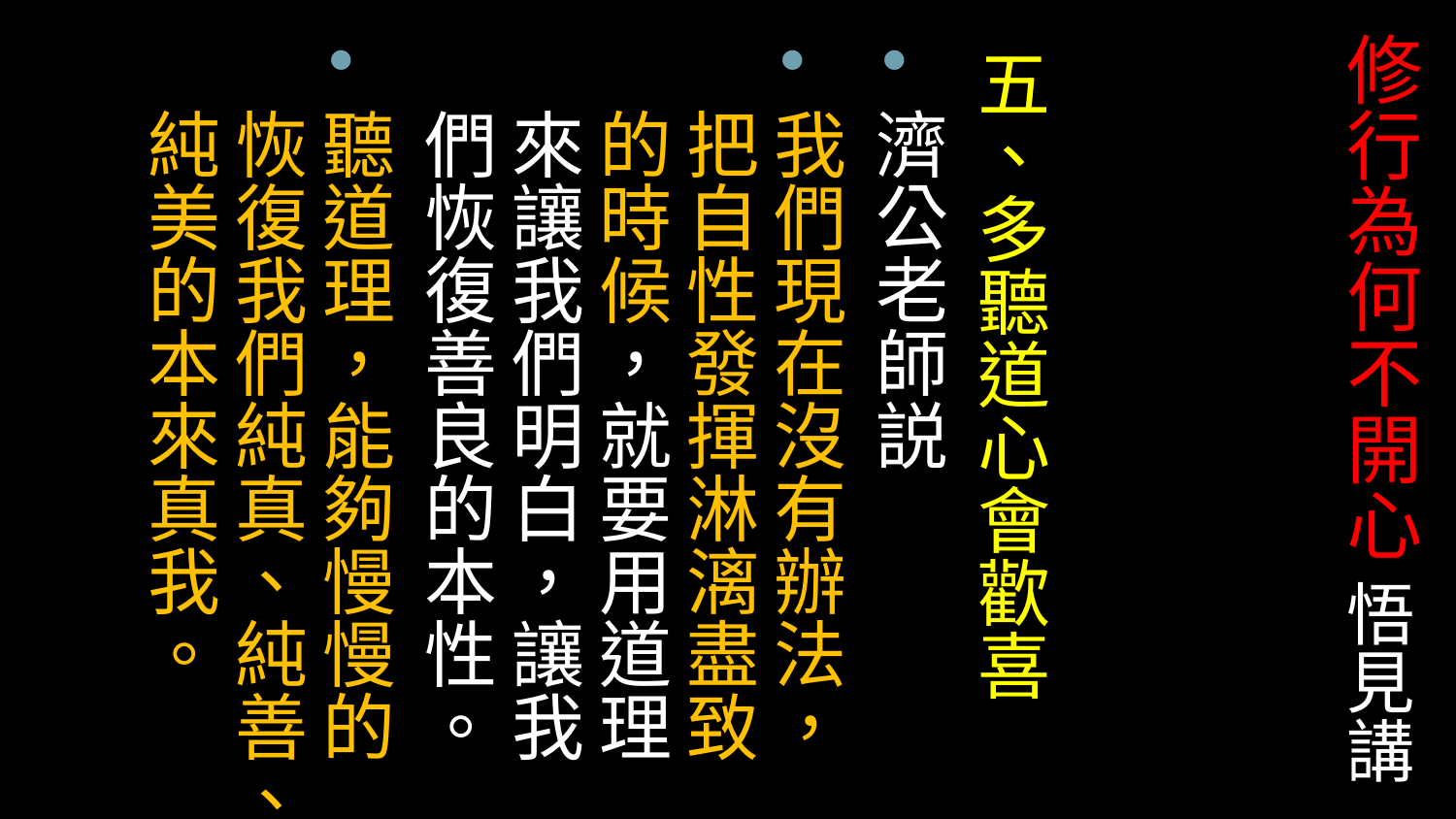

# 修行為何不開心 悟見講
五、多聽道心會歡喜
濟公老師説
我們現在沒有辦法，把自性發揮淋漓盡致的時候，就要用道理來讓我們明白，讓我們恢復善良的本性。
聽道理，能夠慢慢的恢復我們純真、純善、純美的本來真我。